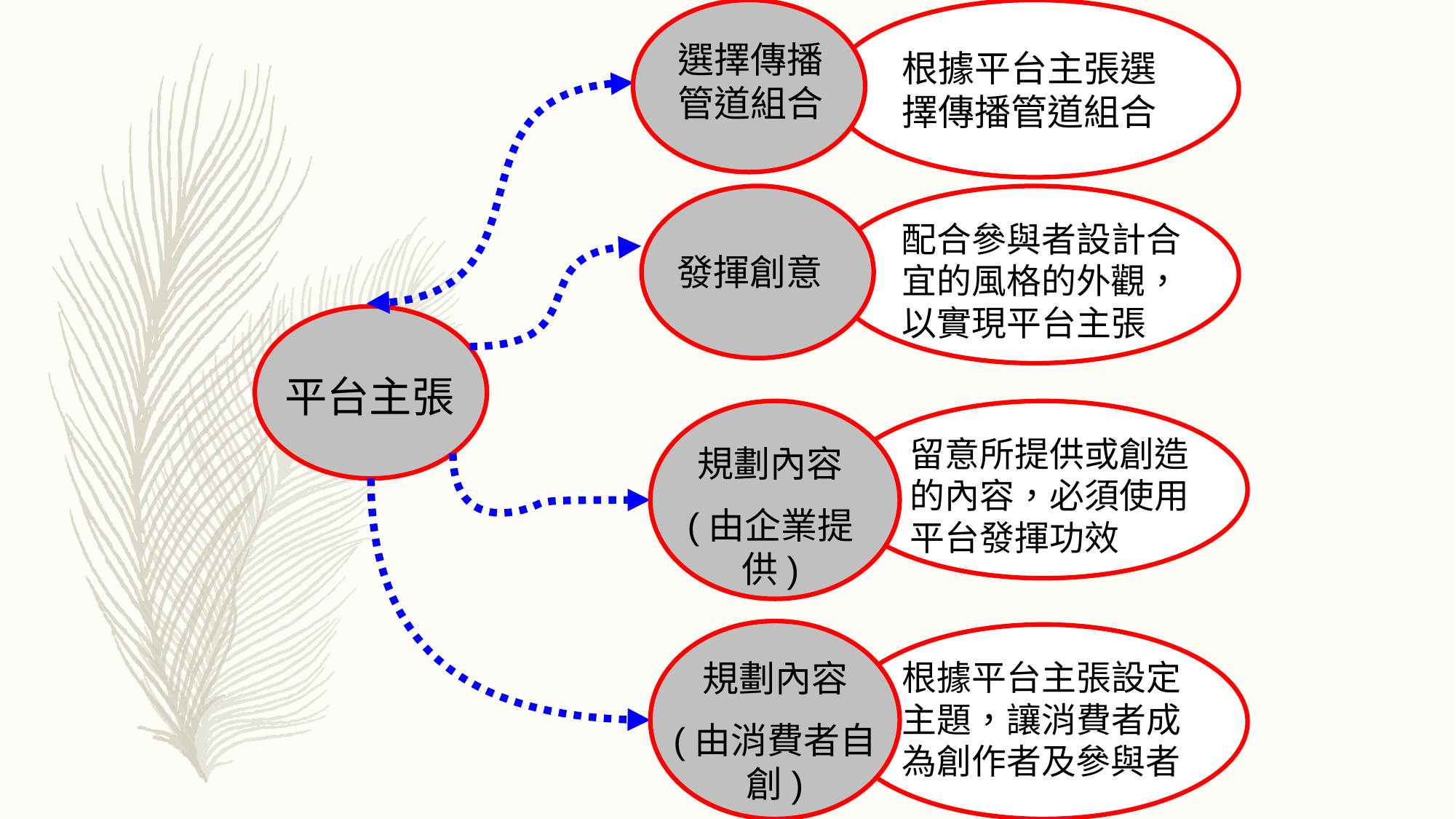

選擇傳播管道組合
根據平台主張選擇傳播管道組合

配合參與者設計合宜的風格的外觀，以實現平台主張
發揮創意

平台主張

留意所提供或創造的內容，必須使用平台發揮功效
規劃內容
(由企業提供)

根據平台主張設定主題，讓消費者成為創作者及參與者
規劃內容
(由消費者自創)